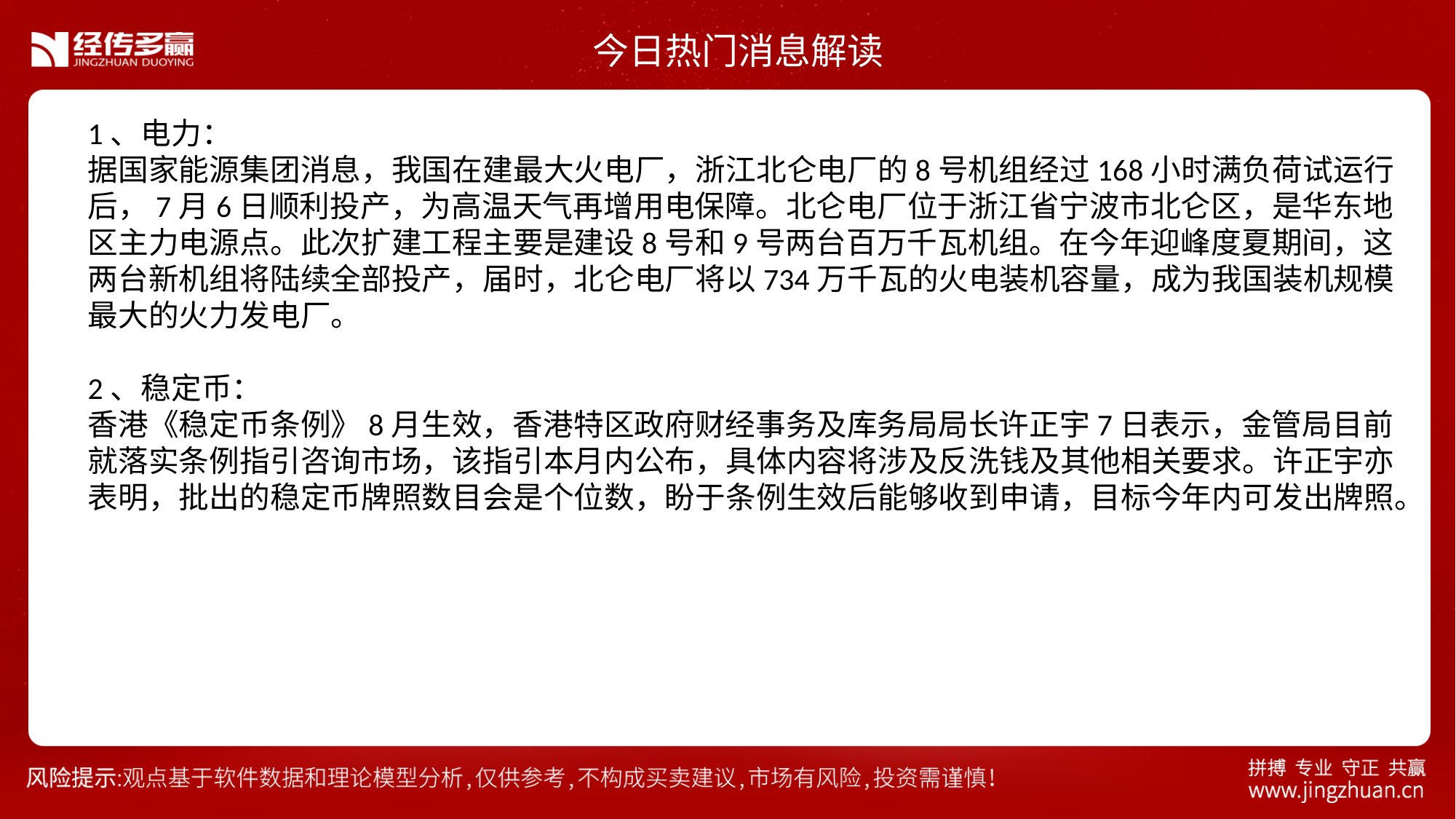

今日热门消息解读
1、电力：
据国家能源集团消息，我国在建最大火电厂，浙江北仑电厂的8号机组经过168小时满负荷试运行后，7月6日顺利投产，为高温天气再增用电保障。北仑电厂位于浙江省宁波市北仑区，是华东地区主力电源点。此次扩建工程主要是建设8号和9号两台百万千瓦机组。在今年迎峰度夏期间，这两台新机组将陆续全部投产，届时，北仑电厂将以734万千瓦的火电装机容量，成为我国装机规模最大的火力发电厂。

2、稳定币：
香港《稳定币条例》8月生效，香港特区政府财经事务及库务局局长许正宇7日表示，金管局目前就落实条例指引咨询市场，该指引本月内公布，具体内容将涉及反洗钱及其他相关要求。许正宇亦表明，批出的稳定币牌照数目会是个位数，盼于条例生效后能够收到申请，目标今年内可发出牌照。